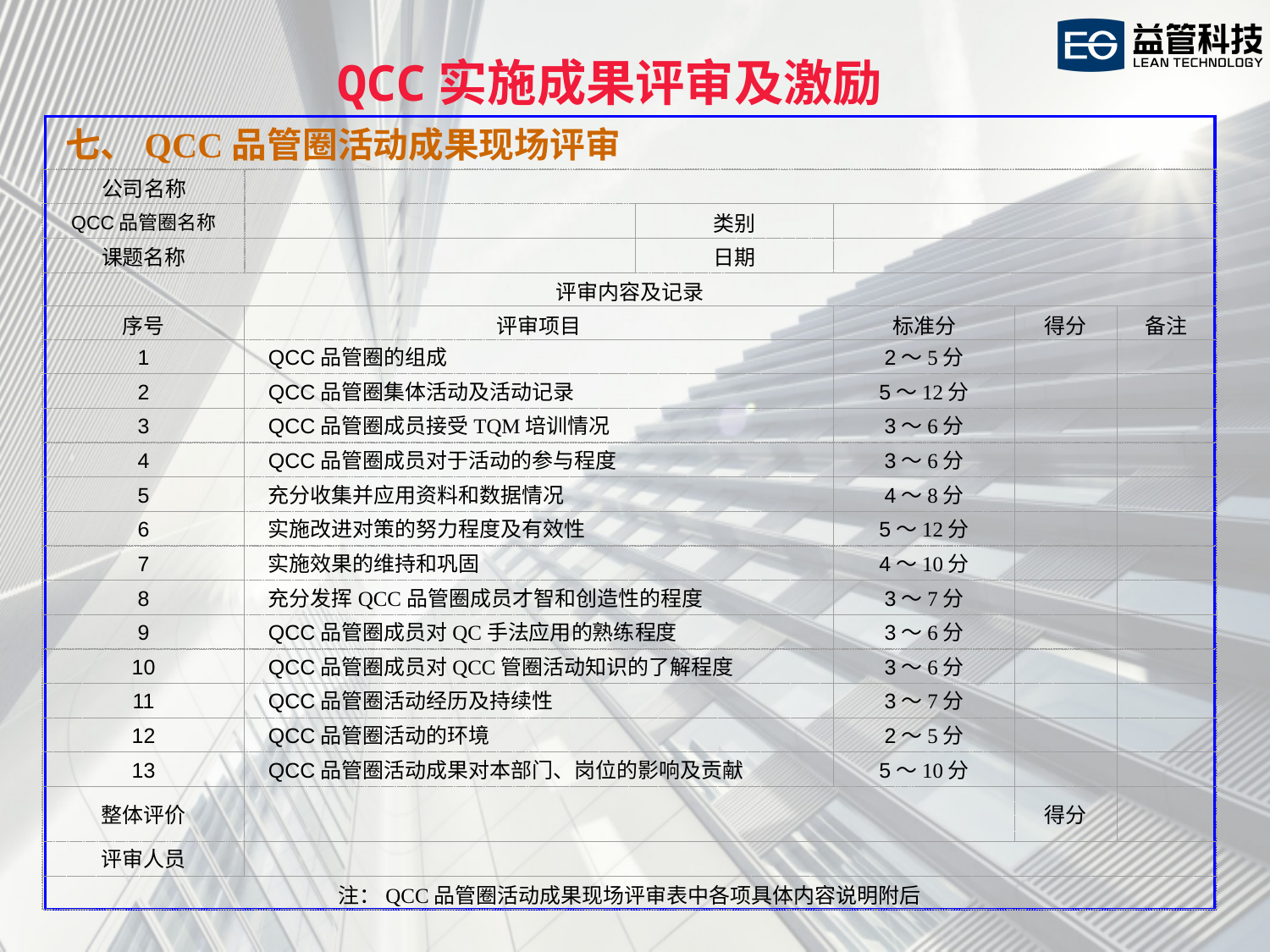

QCC实施成果评审及激励

七、QCC品管圈活动成果现场评审

公司名称

QCC品管圈名称

类别

课题名称

日期

评审内容及记录

序号

评审项目

标准分

得分

备注

1

QCC品管圈的组成

2～5分

2

QCC品管圈集体活动及活动记录

5～12分

3

QCC品管圈成员接受TQM培训情况

3～6分

4

QCC品管圈成员对于活动的参与程度

3～6分

5

充分收集并应用资料和数据情况

4～8分

6

实施改进对策的努力程度及有效性

5～12分

7

实施效果的维持和巩固

4～10分

8

充分发挥QCC品管圈成员才智和创造性的程度

3～7分

9

QCC品管圈成员对QC手法应用的熟练程度

3～6分

10

QCC品管圈成员对QCC管圈活动知识的了解程度

3～6分

11

QCC品管圈活动经历及持续性

3～7分

12

QCC品管圈活动的环境

2～5分

13

QCC品管圈活动成果对本部门、岗位的影响及贡献

5～10分

整体评价

得分

评审人员

注：QCC品管圈活动成果现场评审表中各项具体内容说明附后